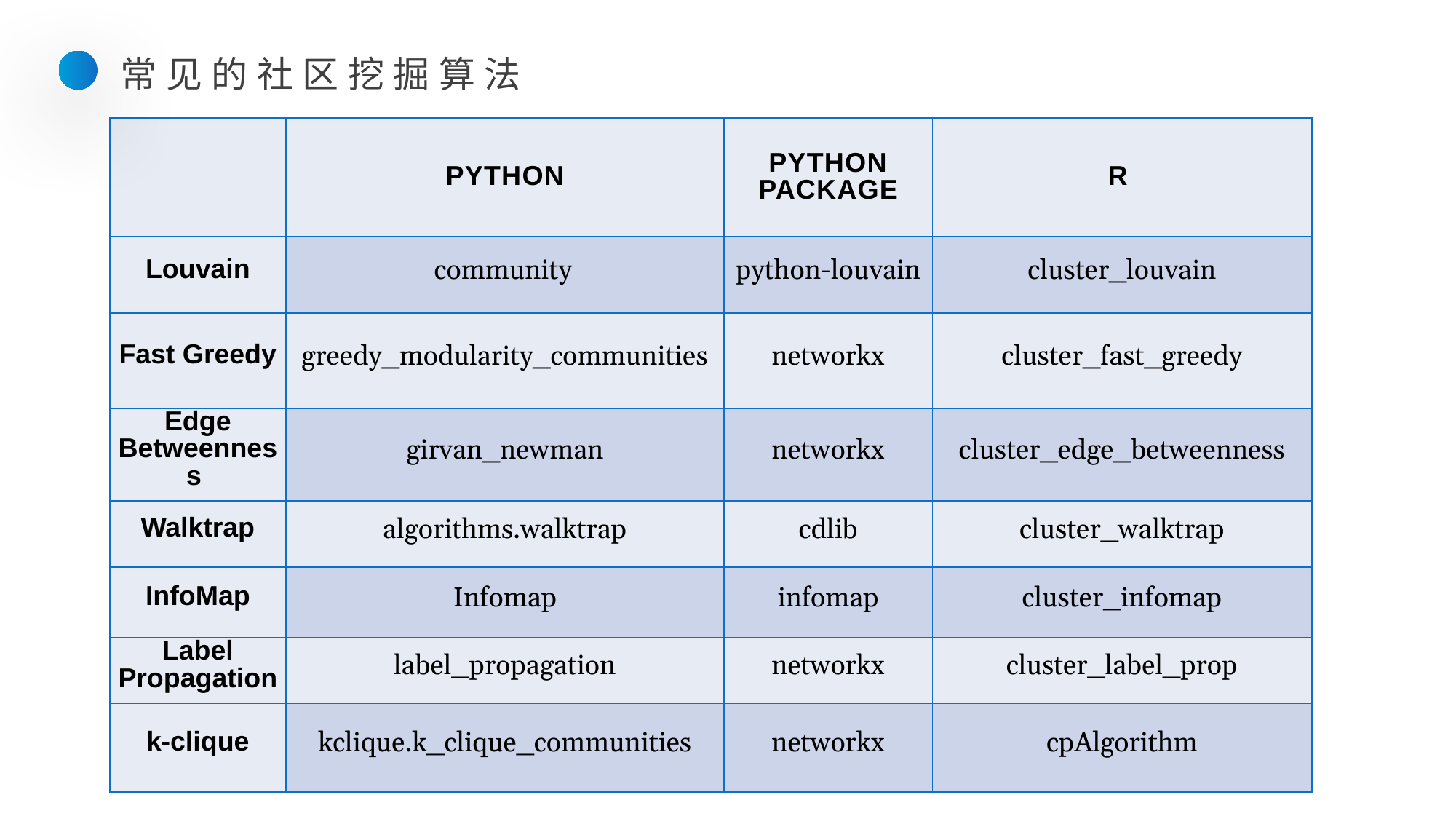

常见的社区挖掘算法

|  | Python | Python Package | R |
| --- | --- | --- | --- |
| Louvain | community | python-louvain | cluster\_louvain |
| Fast Greedy | greedy\_modularity\_communities | networkx | cluster\_fast\_greedy |
| Edge Betweenness | girvan\_newman | networkx | cluster\_edge\_betweenness |
| Walktrap | algorithms.walktrap | cdlib | cluster\_walktrap |
| InfoMap | Infomap | infomap | cluster\_infomap |
| Label Propagation | label\_propagation | networkx | cluster\_label\_prop |
| k-clique | kclique.k\_clique\_communities | networkx | cpAlgorithm |